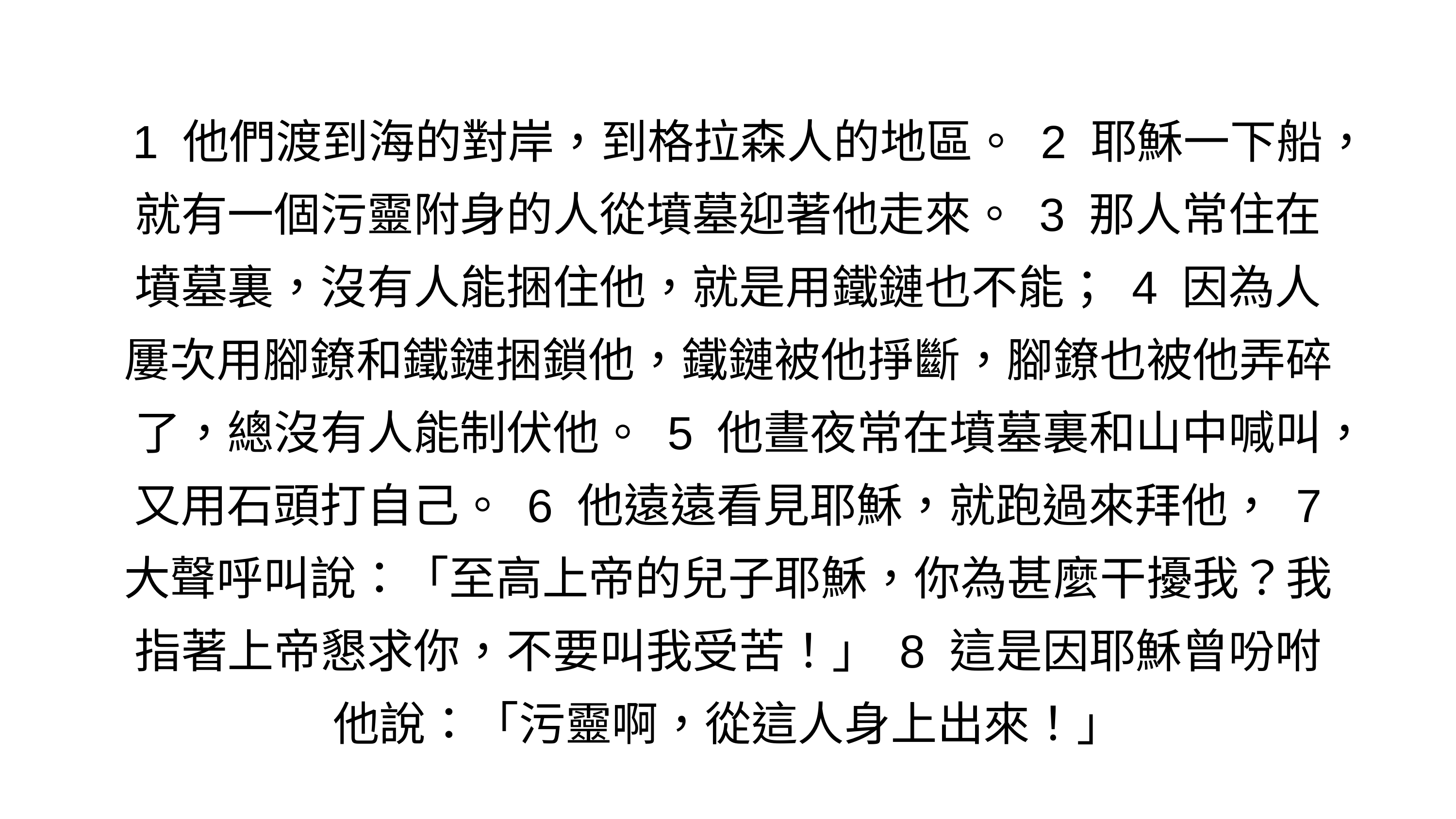

1 他們渡到海的對岸，到格拉森人的地區。 2 耶穌一下船，就有一個污靈附身的人從墳墓迎著他走來。 3 那人常住在墳墓裏，沒有人能捆住他，就是用鐵鏈也不能； 4 因為人屢次用腳鐐和鐵鏈捆鎖他，鐵鏈被他掙斷，腳鐐也被他弄碎了，總沒有人能制伏他。 5 他晝夜常在墳墓裏和山中喊叫，又用石頭打自己。 6 他遠遠看見耶穌，就跑過來拜他， 7 大聲呼叫說：「至高上帝的兒子耶穌，你為甚麼干擾我？我指著上帝懇求你，不要叫我受苦！」 8 這是因耶穌曾吩咐他說：「污靈啊，從這人身上出來！」